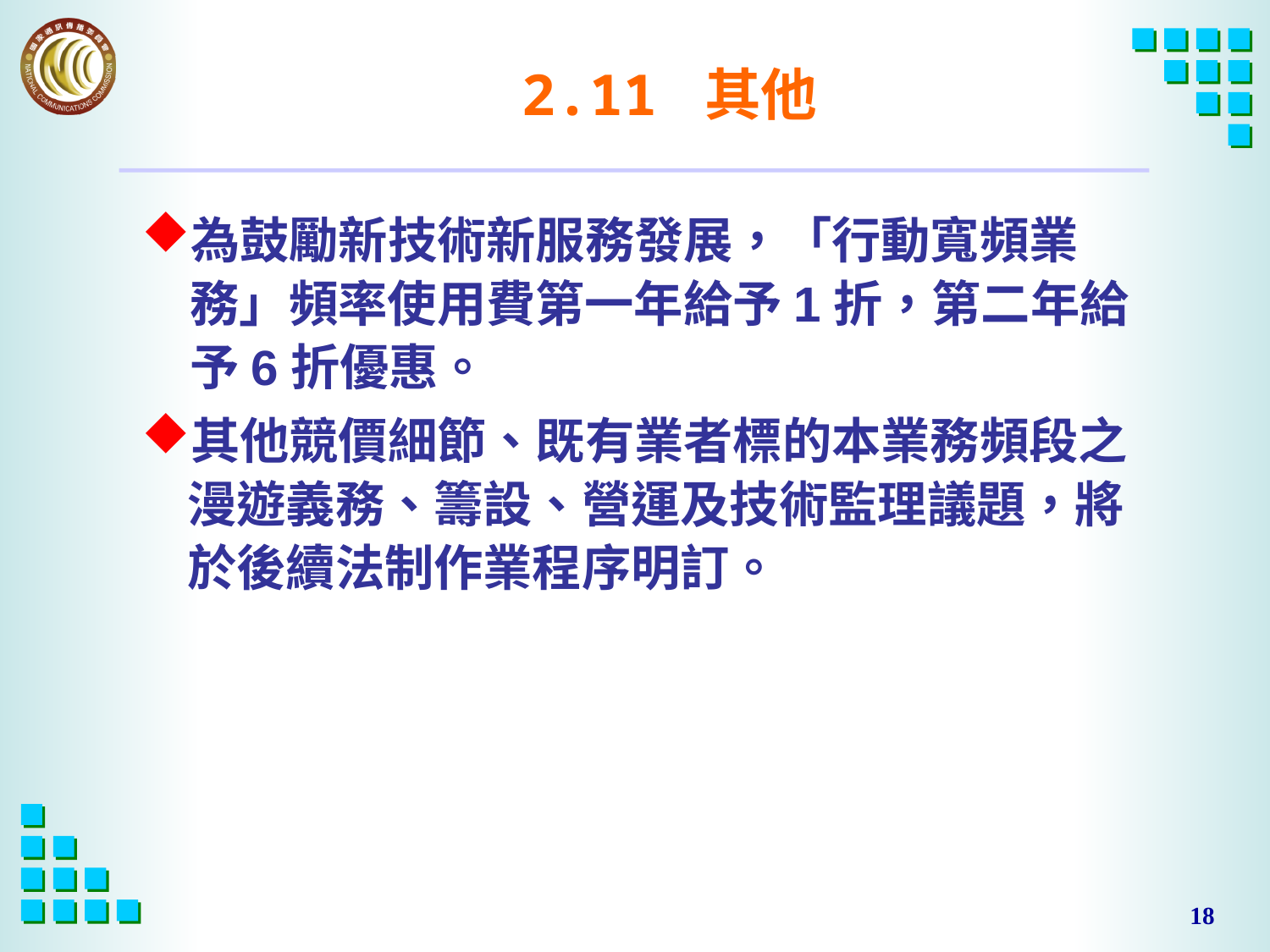

# 2.11 其他
為鼓勵新技術新服務發展，「行動寬頻業務」頻率使用費第一年給予1折，第二年給予6折優惠。
其他競價細節、既有業者標的本業務頻段之漫遊義務、籌設、營運及技術監理議題，將於後續法制作業程序明訂。